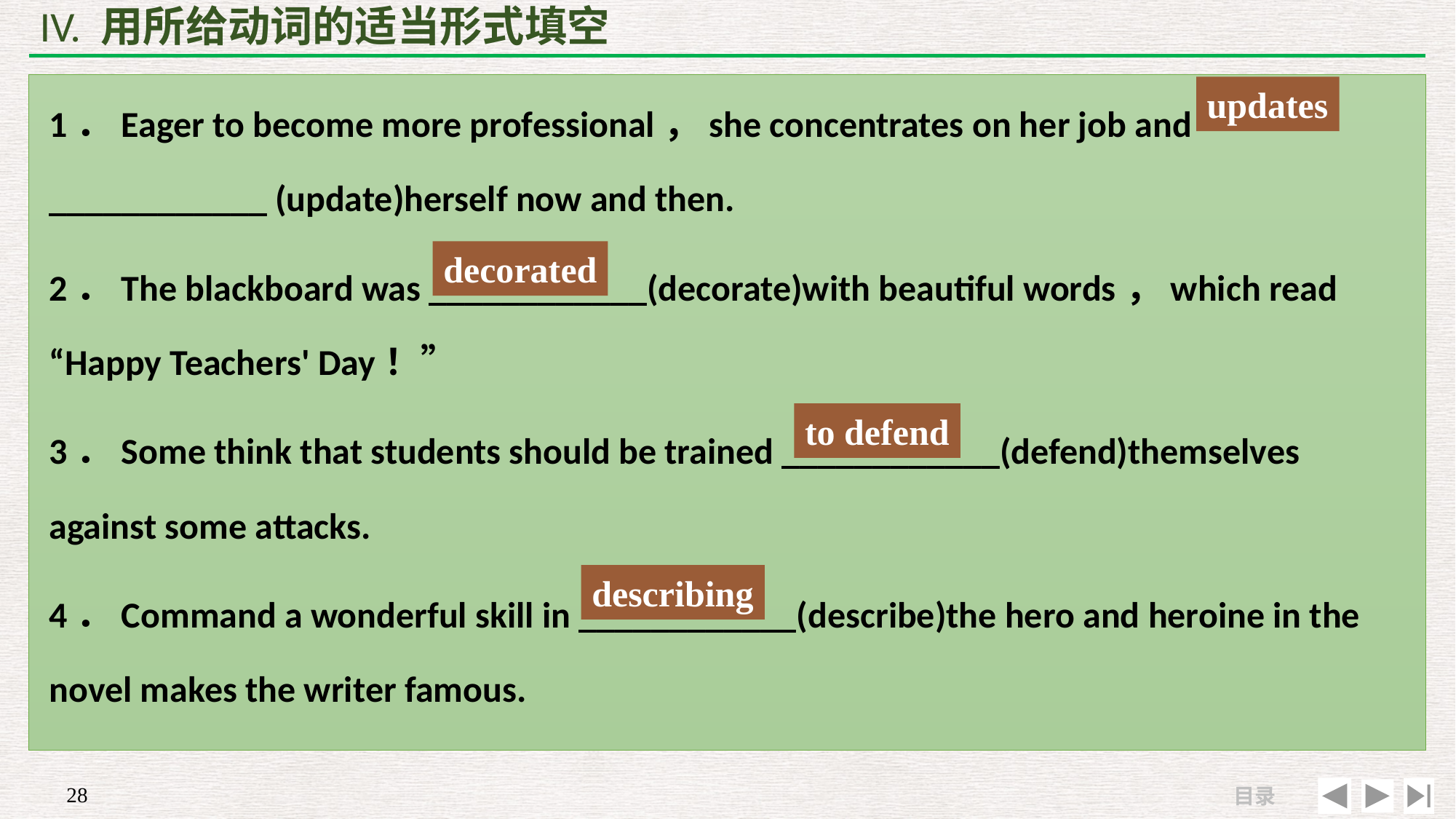

# IV. 用所给动词的适当形式填空
1．Eager to become more professional，she concentrates on her job and ____________ (update)herself now and then.
2．The blackboard was ____________(decorate)with beautiful words，which read “Happy Teachers' Day！”
3．Some think that students should be trained ____________(defend)themselves against some attacks.
4．Command a wonderful skill in ____________(describe)the hero and heroine in the novel makes the writer famous.

updates
decorated
to defend
describing